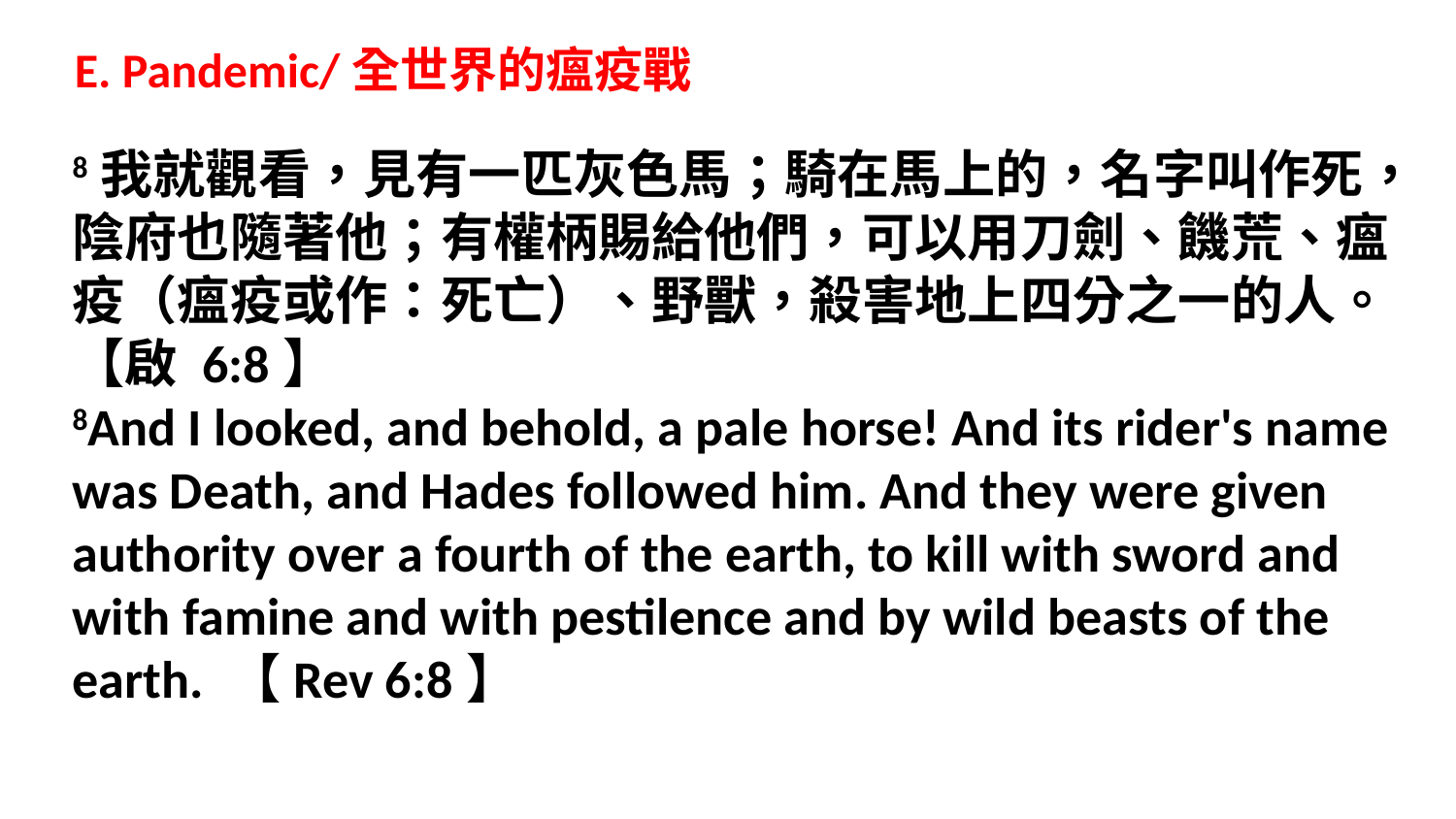

E. Pandemic/全世界的瘟疫戰
8我就觀看，見有一匹灰色馬；騎在馬上的，名字叫作死，陰府也隨著他；有權柄賜給他們，可以用刀劍、饑荒、瘟疫（瘟疫或作：死亡）、野獸，殺害地上四分之一的人。【啟 6:8】
8And I looked, and behold, a pale horse! And its rider's name was Death, and Hades followed him. And they were given authority over a fourth of the earth, to kill with sword and with famine and with pestilence and by wild beasts of the earth. 【Rev 6:8】